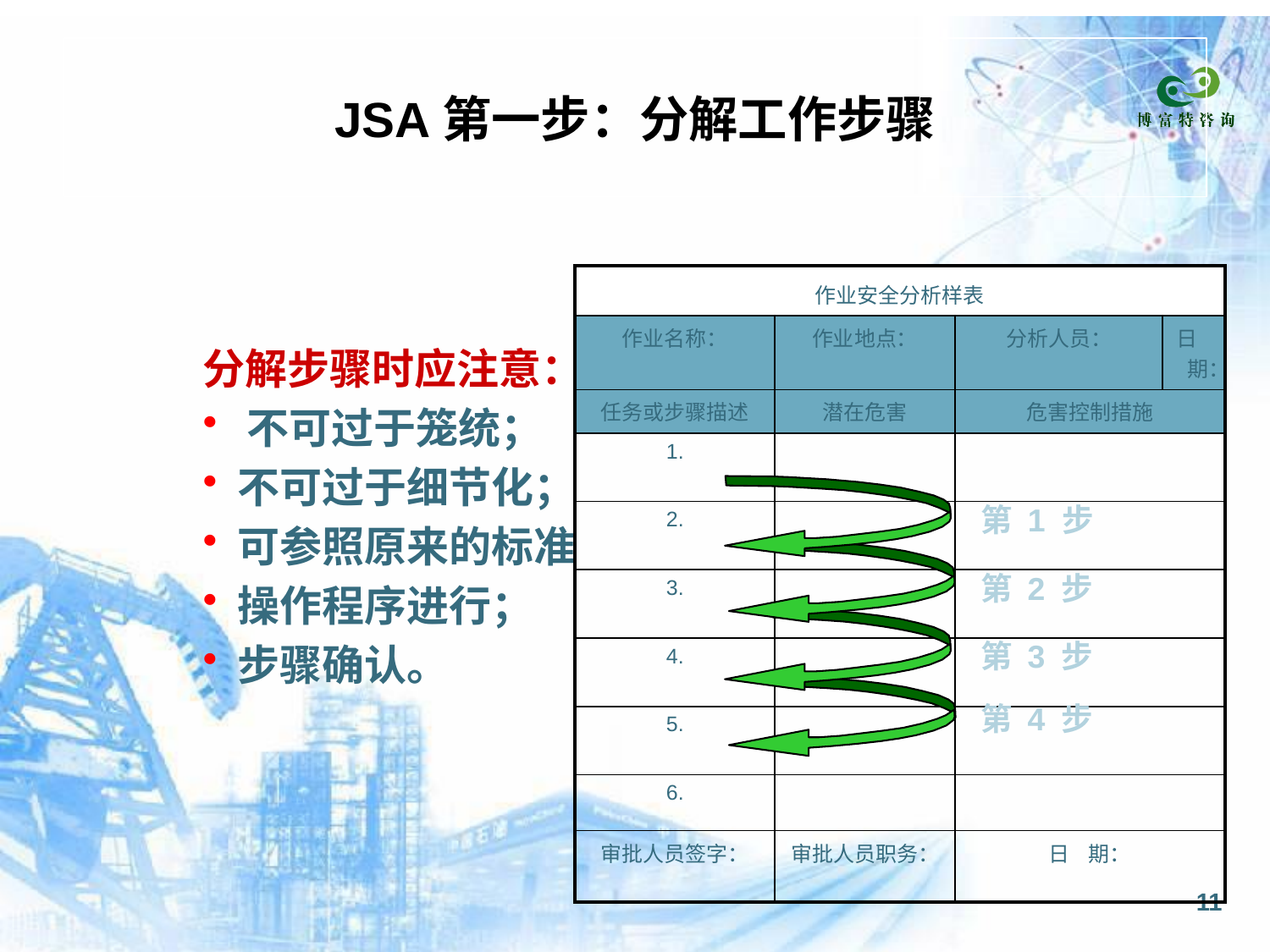

JSA第一步：分解工作步骤

| 作业安全分析样表 |  |  |  |
| --- | --- | --- | --- |
| 作业名称： | 作业地点： | 分析人员： | 日 期： |
| 任务或步骤描述 | 潜在危害 | 危害控制措施 |  |
| 1. |  |  |  |
| 2. |  |  |  |
| 3. |  |  |  |
| 4. |  |  |  |
| 5. |  |  |  |
| 6. |  |  |  |
| 审批人员签字： | 审批人员职务： | 日 期： |  |
分解步骤时应注意：
  不可过于笼统；
 不可过于细节化；
 可参照原来的标准
 操作程序进行；
 步骤确认。

第 1 步

第 2 步

第 3 步

第 4 步

11